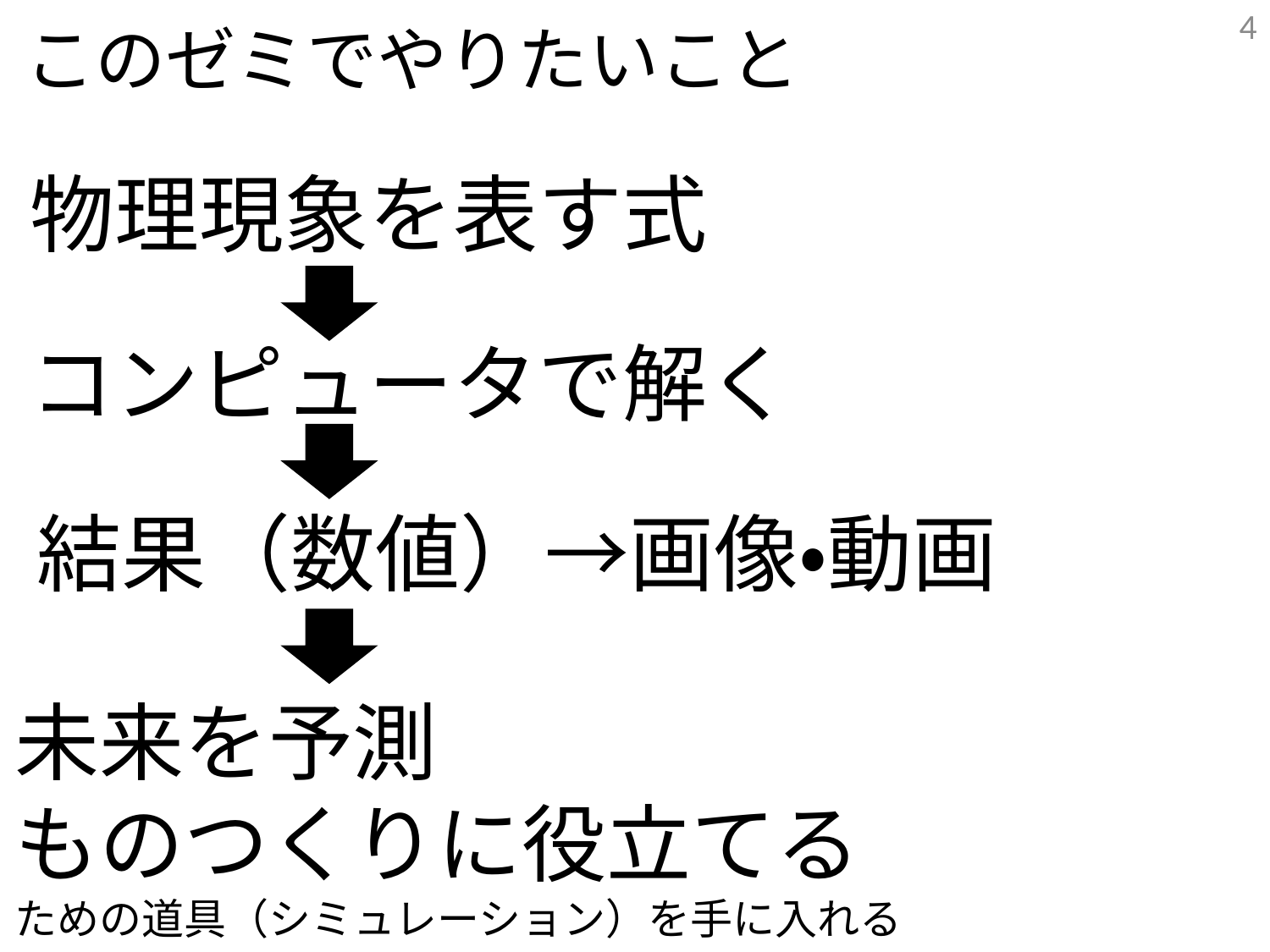

4
このゼミでやりたいこと
物理現象を表す式

コンピュータで解く

結果（数値）→画像・動画

未来を予測
ものつくりに役立てる
ための道具（シミュレーション）を手に入れる